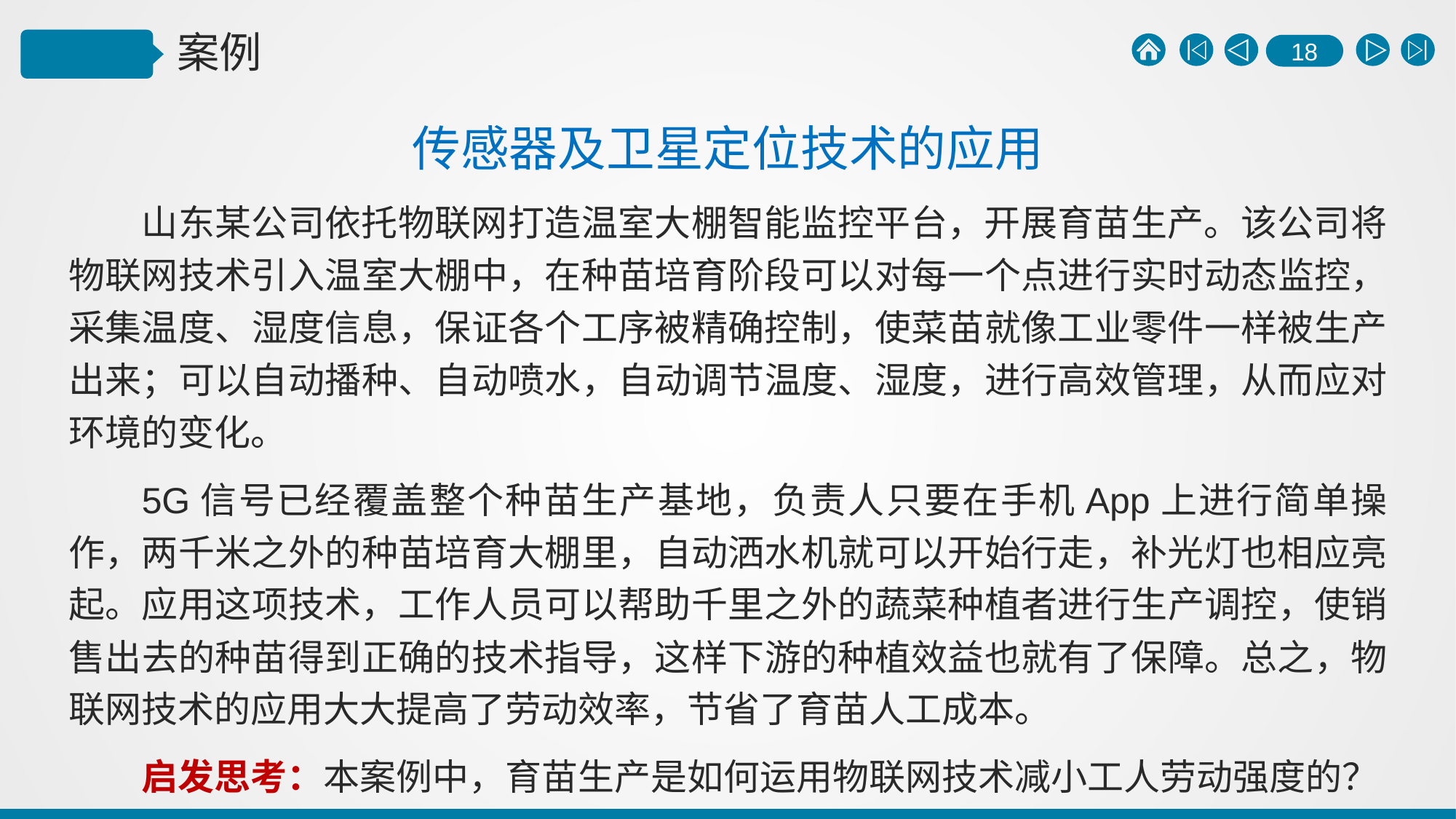

传感器及卫星定位技术的应用
山东某公司依托物联网打造温室大棚智能监控平台，开展育苗生产。该公司将物联网技术引入温室大棚中，在种苗培育阶段可以对每一个点进行实时动态监控，采集温度、湿度信息，保证各个工序被精确控制，使菜苗就像工业零件一样被生产出来；可以自动播种、自动喷水，自动调节温度、湿度，进行高效管理，从而应对环境的变化。
5G信号已经覆盖整个种苗生产基地，负责人只要在手机App上进行简单操作，两千米之外的种苗培育大棚里，自动洒水机就可以开始行走，补光灯也相应亮起。应用这项技术，工作人员可以帮助千里之外的蔬菜种植者进行生产调控，使销售出去的种苗得到正确的技术指导，这样下游的种植效益也就有了保障。总之，物联网技术的应用大大提高了劳动效率，节省了育苗人工成本。
启发思考：本案例中，育苗生产是如何运用物联网技术减小工人劳动强度的？